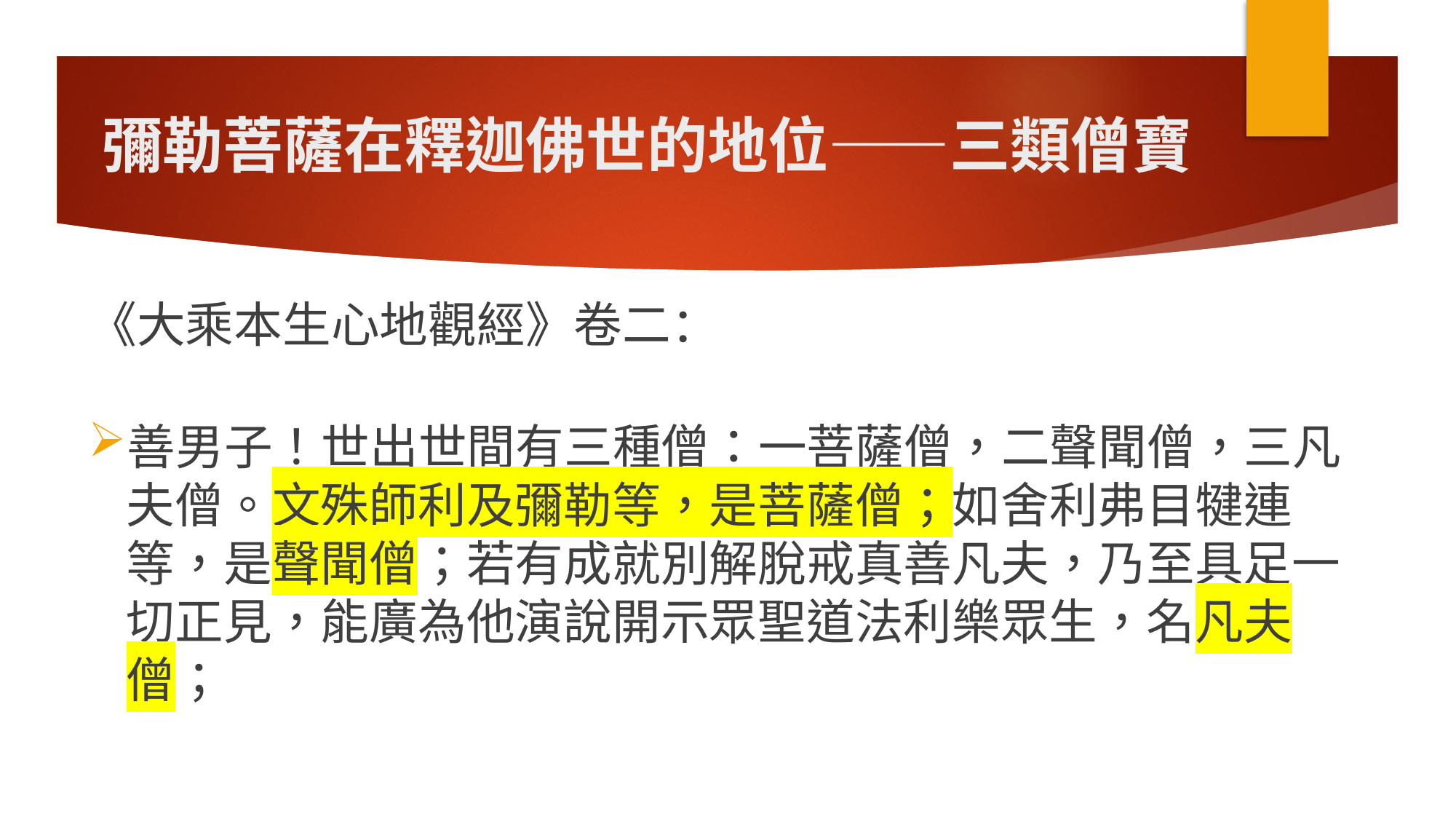

# 彌勒菩薩在釋迦佛世的地位——三類僧寶
《大乘本生心地觀經》卷二：
善男子！世出世間有三種僧：一菩薩僧，二聲聞僧，三凡夫僧。文殊師利及彌勒等，是菩薩僧；如舍利弗目犍連等，是聲聞僧；若有成就別解脫戒真善凡夫，乃至具足一切正見，能廣為他演說開示眾聖道法利樂眾生，名凡夫僧；